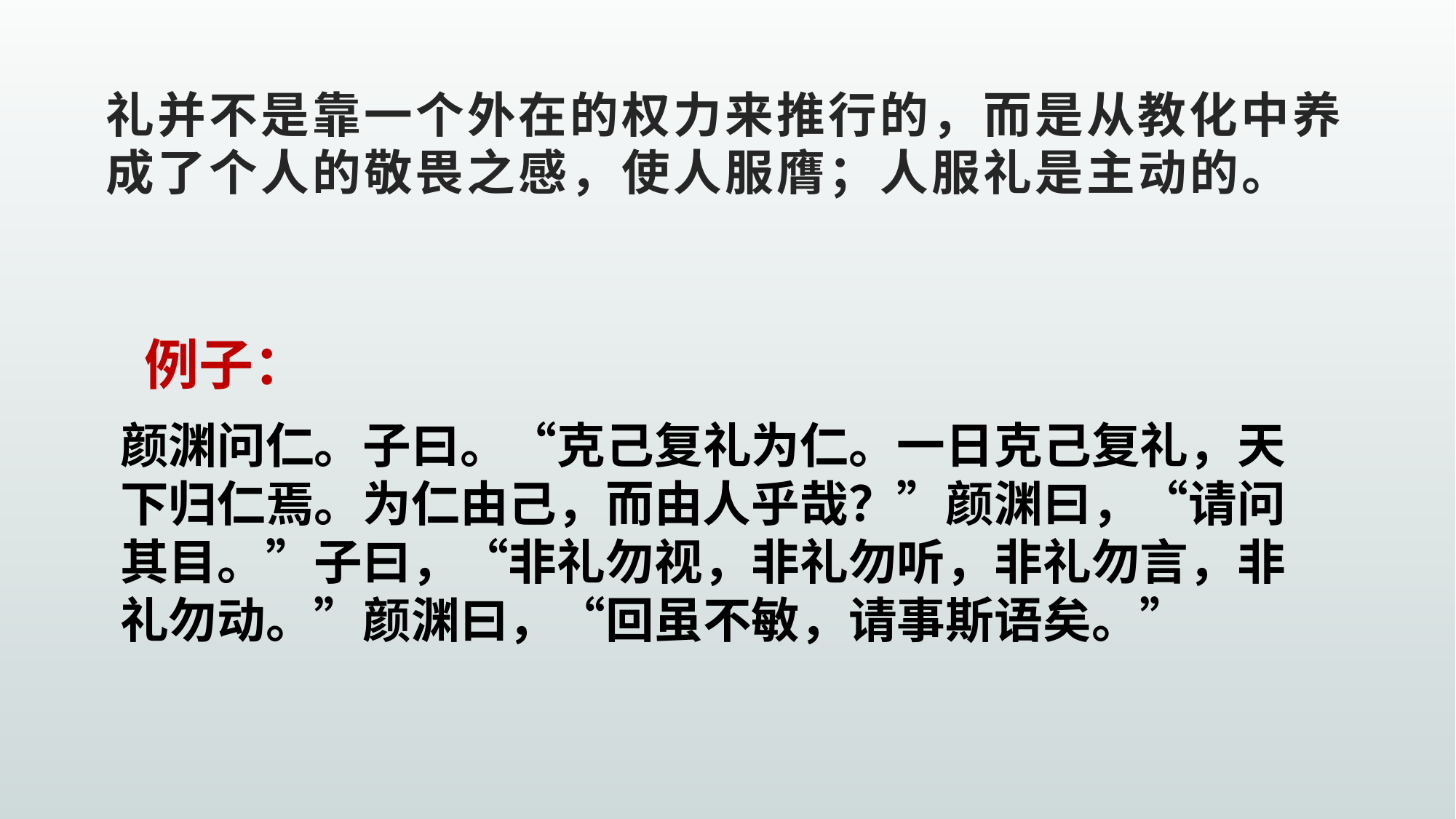

# 礼并不是靠一个外在的权力来推行的，而是从教化中养成了个人的敬畏之感，使人服膺；人服礼是主动的。
例子：
颜渊问仁。子曰。“克己复礼为仁。一日克己复礼，天下归仁焉。为仁由己，而由人乎哉？”颜渊曰，“请问其目。”子曰，“非礼勿视，非礼勿听，非礼勿言，非礼勿动。”颜渊曰，“回虽不敏，请事斯语矣。”